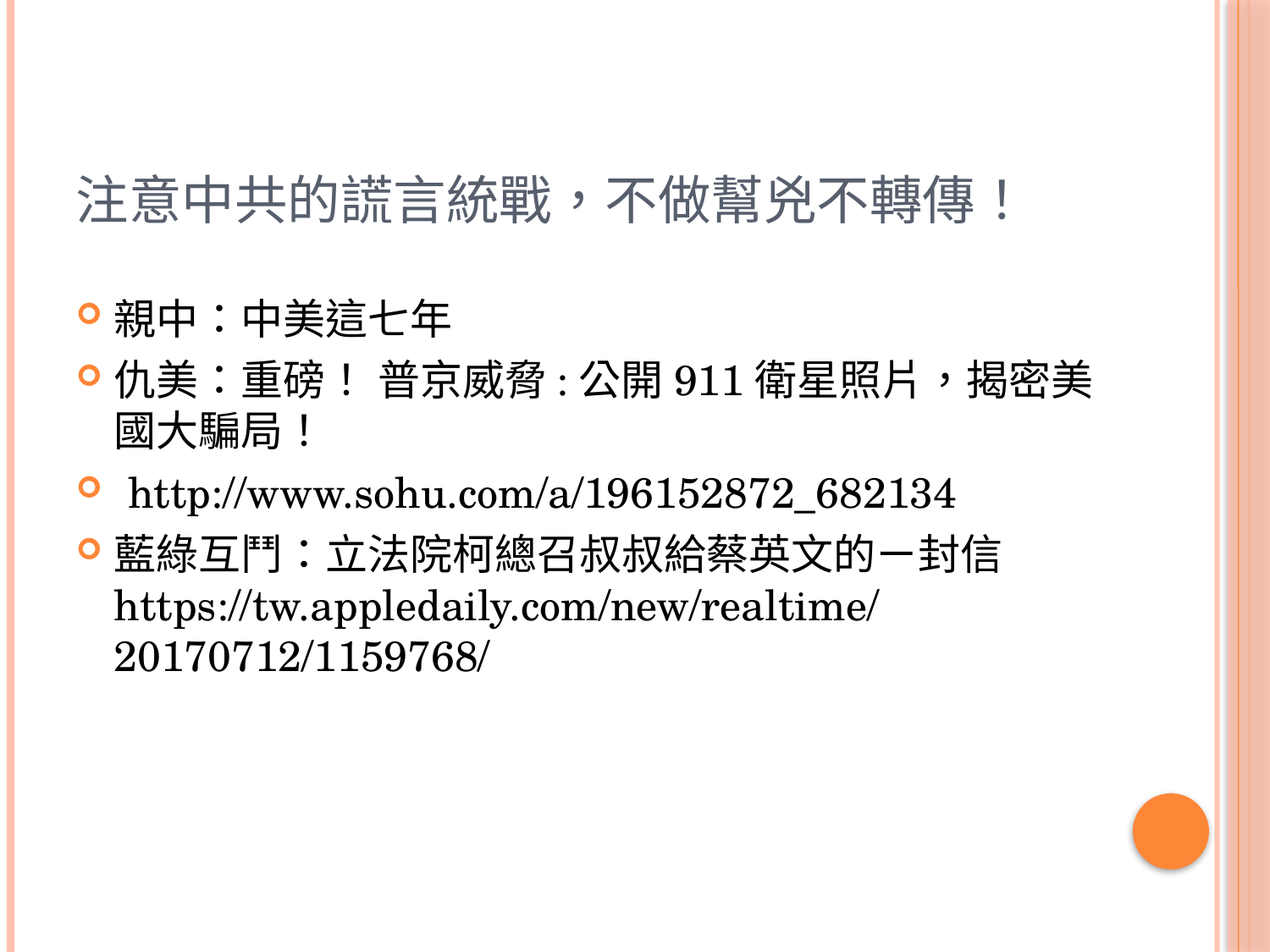

# 注意中共的謊言統戰，不做幫兇不轉傳！
親中：中美這七年
仇美：重磅！ 普京威脅:公開911衛星照片，揭密美國大騙局！
 http://www.sohu.com/a/196152872_682134
藍綠互鬥：立法院柯總召叔叔給蔡英文的ㄧ封信https://tw.appledaily.com/new/realtime/20170712/1159768/

https://tw.appledaily.com/new/realtime/20170712/1159768/